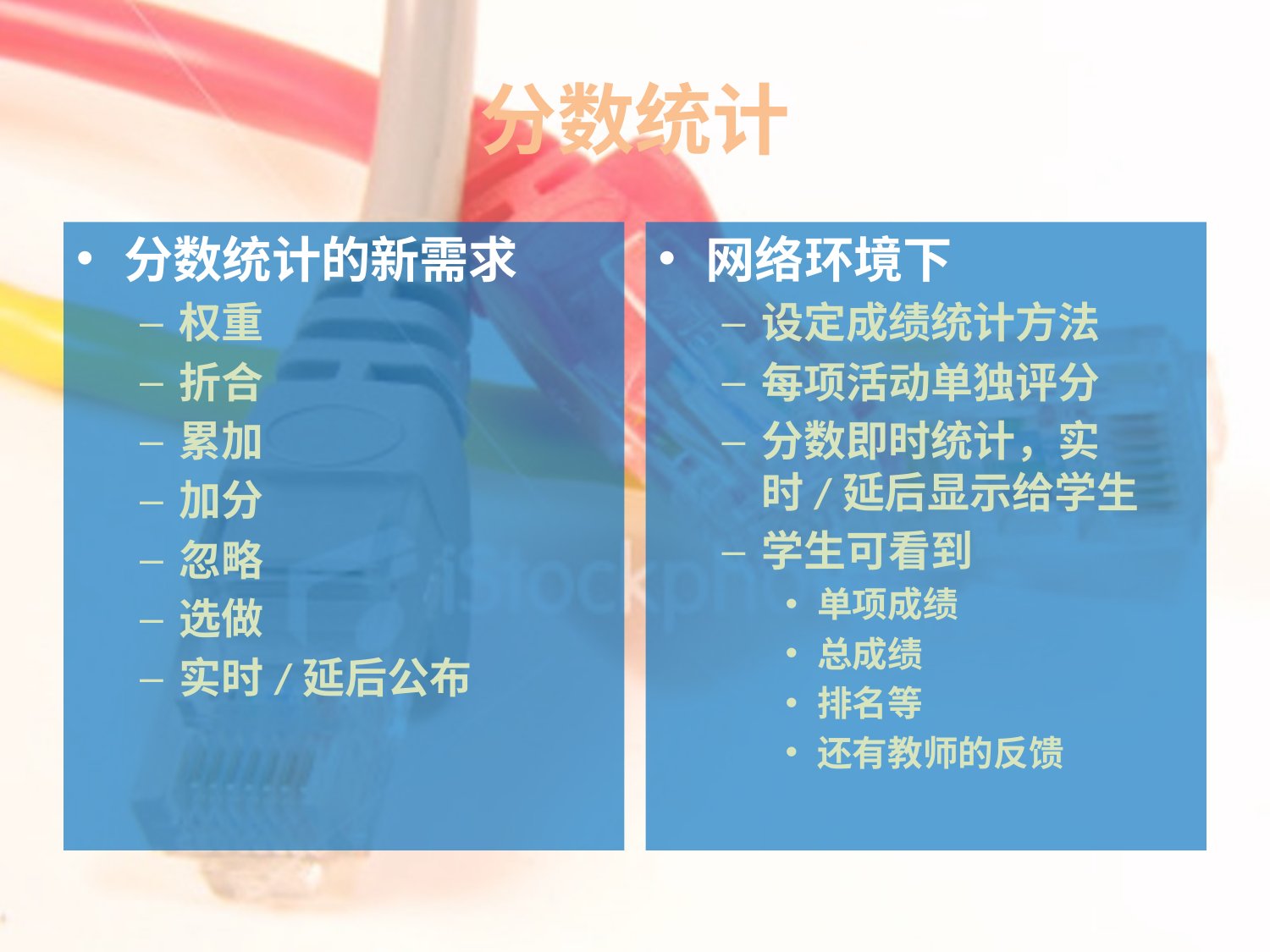

# 分数统计
分数统计的新需求
权重
折合
累加
加分
忽略
选做
实时/延后公布

网络环境下
设定成绩统计方法
每项活动单独评分
分数即时统计，实时/延后显示给学生
学生可看到
单项成绩
总成绩
排名等
还有教师的反馈